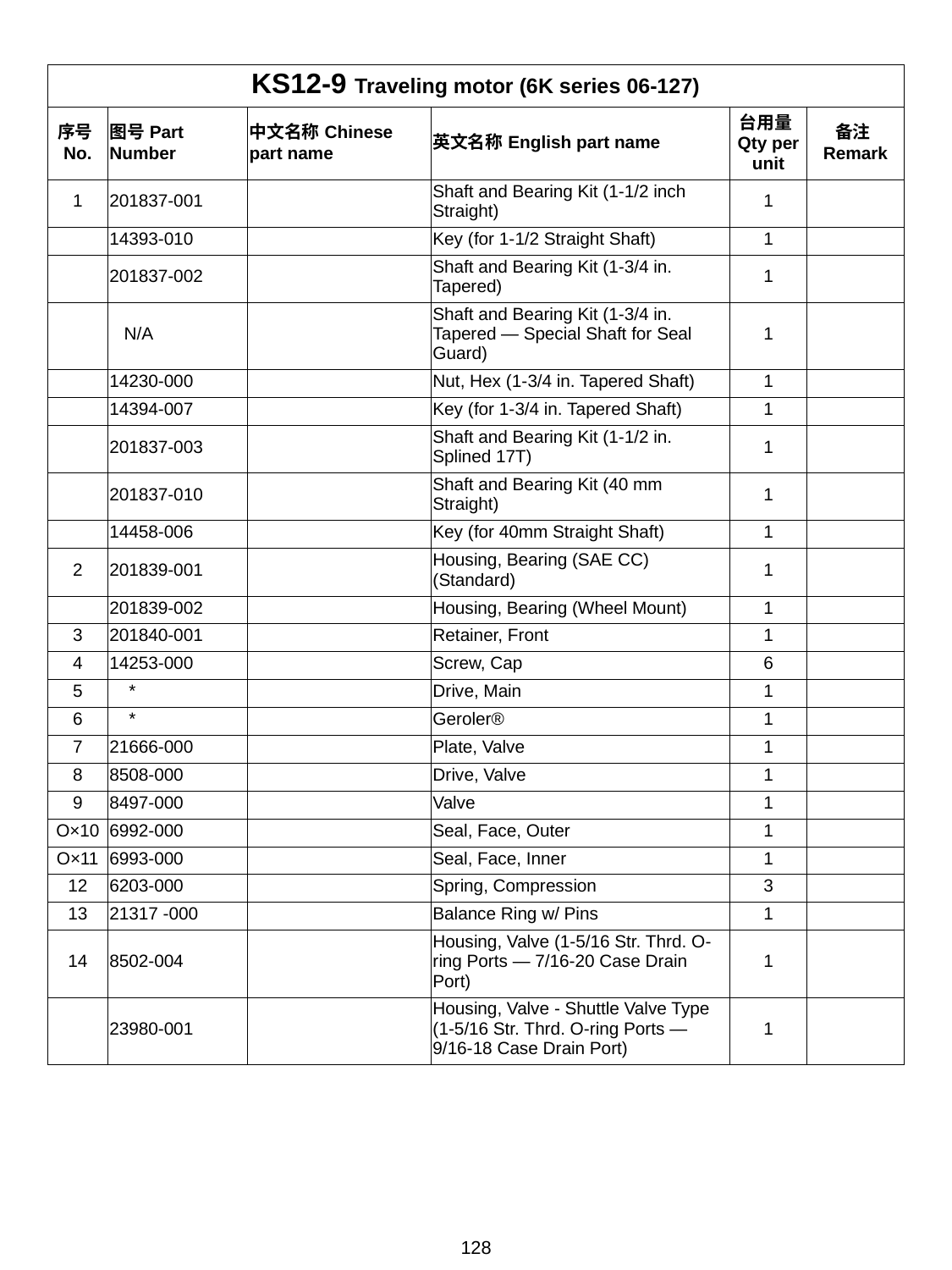

| KS12-9 Traveling motor (6K series 06-127) |  |  |  |  |  |
| --- | --- | --- | --- | --- | --- |
| 序号No. | 图号Part Number | 中文名称Chinese part name | 英文名称English part name | 台用量Qty per unit | 备注Remark |
| 1 | 201837-001 |  | Shaft and Bearing Kit (1-1/2 inch Straight) | 1 |  |
|  | 14393-010 |  | Key (for 1-1/2 Straight Shaft) | 1 |  |
|  | 201837-002 |  | Shaft and Bearing Kit (1-3/4 in. Tapered) | 1 |  |
|  | N/A |  | Shaft and Bearing Kit (1-3/4 in. Tapered — Special Shaft for Seal Guard) | 1 |  |
|  | 14230-000 |  | Nut, Hex (1-3/4 in. Tapered Shaft) | 1 |  |
|  | 14394-007 |  | Key (for 1-3/4 in. Tapered Shaft) | 1 |  |
|  | 201837-003 |  | Shaft and Bearing Kit (1-1/2 in. Splined 17T) | 1 |  |
|  | 201837-010 |  | Shaft and Bearing Kit (40 mm Straight) | 1 |  |
|  | 14458-006 |  | Key (for 40mm Straight Shaft) | 1 |  |
| 2 | 201839-001 |  | Housing, Bearing (SAE CC) (Standard) | 1 |  |
|  | 201839-002 |  | Housing, Bearing (Wheel Mount) | 1 |  |
| 3 | 201840-001 |  | Retainer, Front | 1 |  |
| 4 | 14253-000 |  | Screw, Cap | 6 |  |
| 5 | \* |  | Drive, Main | 1 |  |
| 6 | \* |  | Geroler® | 1 |  |
| 7 | 21666-000 |  | Plate, Valve | 1 |  |
| 8 | 8508-000 |  | Drive, Valve | 1 |  |
| 9 | 8497-000 |  | Valve | 1 |  |
| O×10 | 6992-000 |  | Seal, Face, Outer | 1 |  |
| O×11 | 6993-000 |  | Seal, Face, Inner | 1 |  |
| 12 | 6203-000 |  | Spring, Compression | 3 |  |
| 13 | 21317 -000 |  | Balance Ring w/ Pins | 1 |  |
| 14 | 8502-004 |  | Housing, Valve (1-5/16 Str. Thrd. O-ring Ports — 7/16-20 Case Drain Port) | 1 |  |
|  | 23980-001 |  | Housing, Valve - Shuttle Valve Type (1-5/16 Str. Thrd. O-ring Ports — 9/16-18 Case Drain Port) | 1 |  |
128